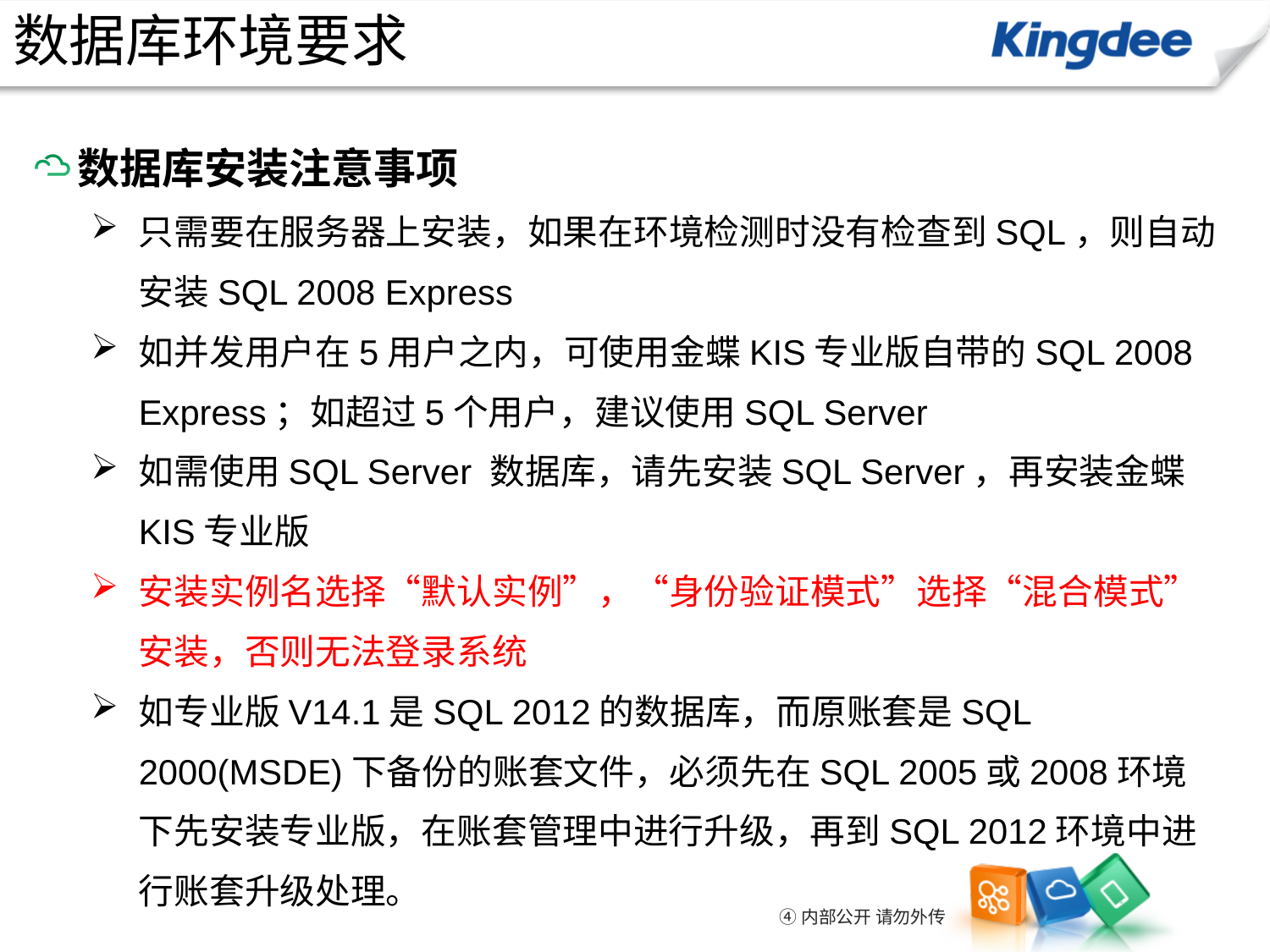

数据库环境要求
数据库安装注意事项
只需要在服务器上安装，如果在环境检测时没有检查到SQL，则自动安装SQL 2008 Express
如并发用户在5用户之内，可使用金蝶KIS专业版自带的SQL 2008 Express；如超过5个用户，建议使用SQL Server
如需使用SQL Server 数据库，请先安装SQL Server，再安装金蝶KIS专业版
安装实例名选择“默认实例”，“身份验证模式”选择“混合模式” 安装，否则无法登录系统
如专业版V14.1是SQL 2012的数据库，而原账套是SQL 2000(MSDE)下备份的账套文件，必须先在SQL 2005或2008环境下先安装专业版，在账套管理中进行升级，再到SQL 2012环境中进行账套升级处理。